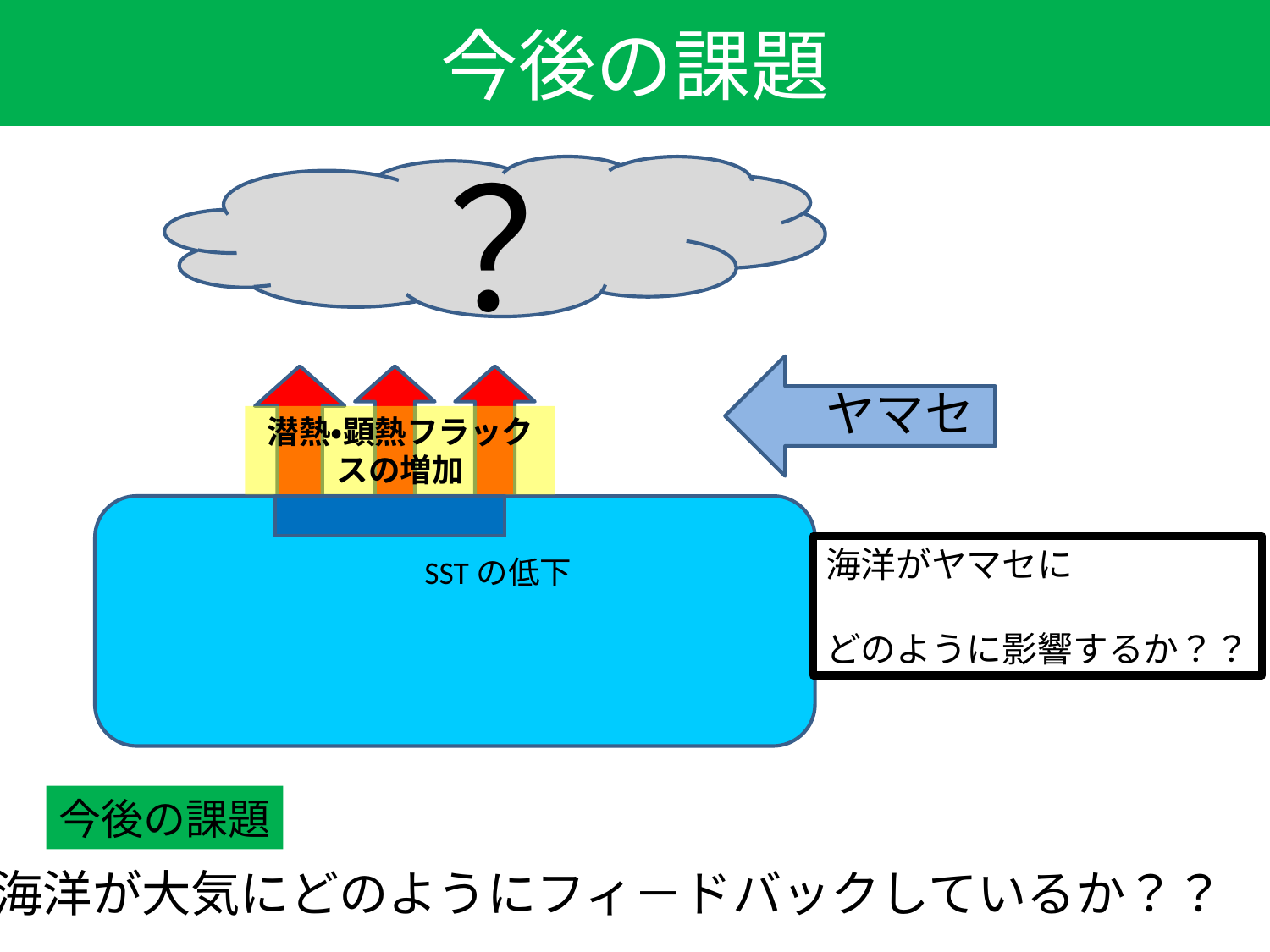

# 今後の課題
？

　　ヤマセ

潜熱・顕熱フラックスの増加

海洋がヤマセに

どのように影響するか？？
SSTの低下
今後の課題
海洋が大気にどのようにフィ－ドバックしているか？？